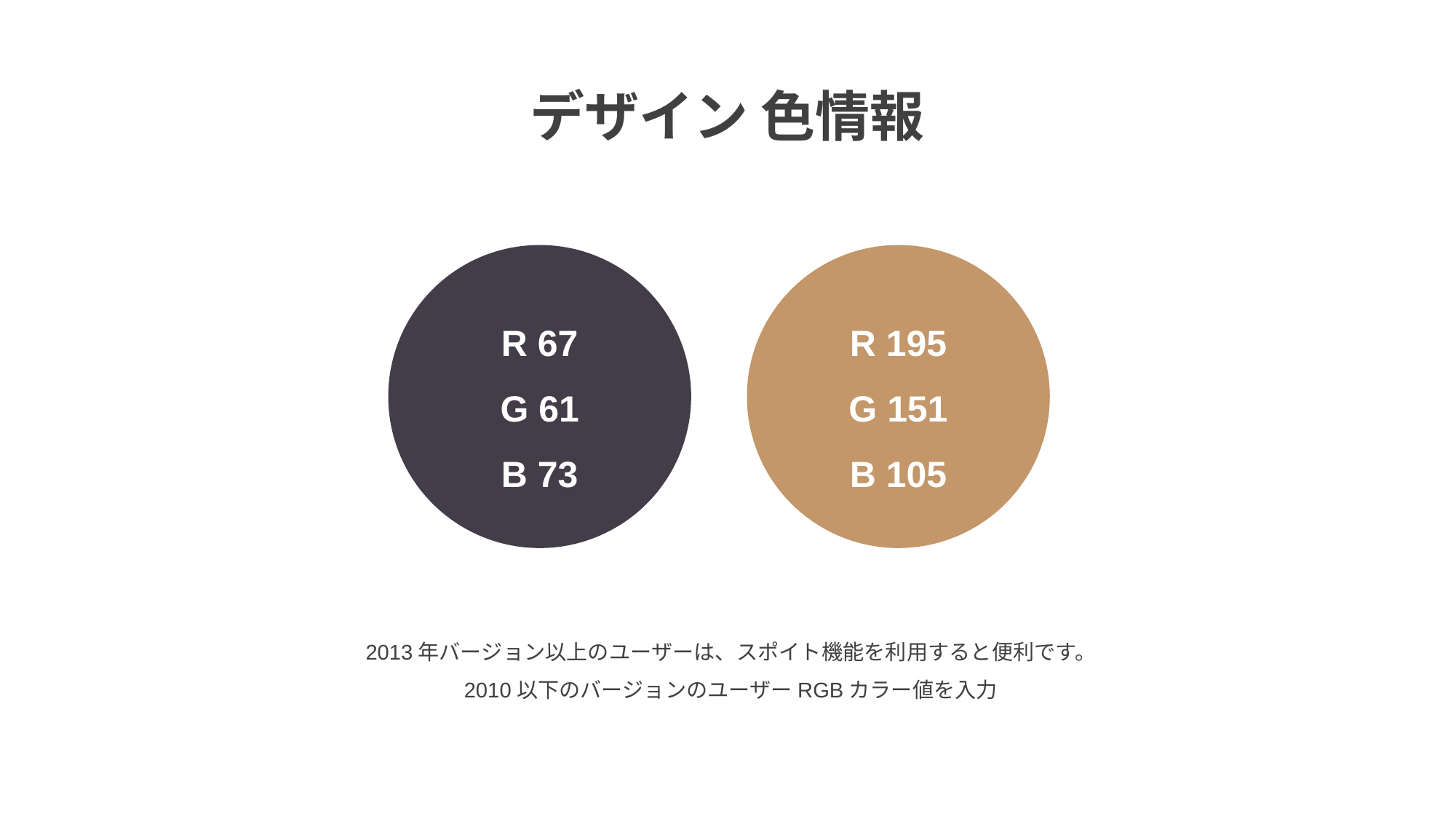

デザイン 色情報
R 195
G 151
B 105
R 67
G 61
B 73
2013年バージョン以上のユーザーは、スポイト機能を利用すると便利です。
2010以下のバージョンのユーザーRGBカラー値を入力